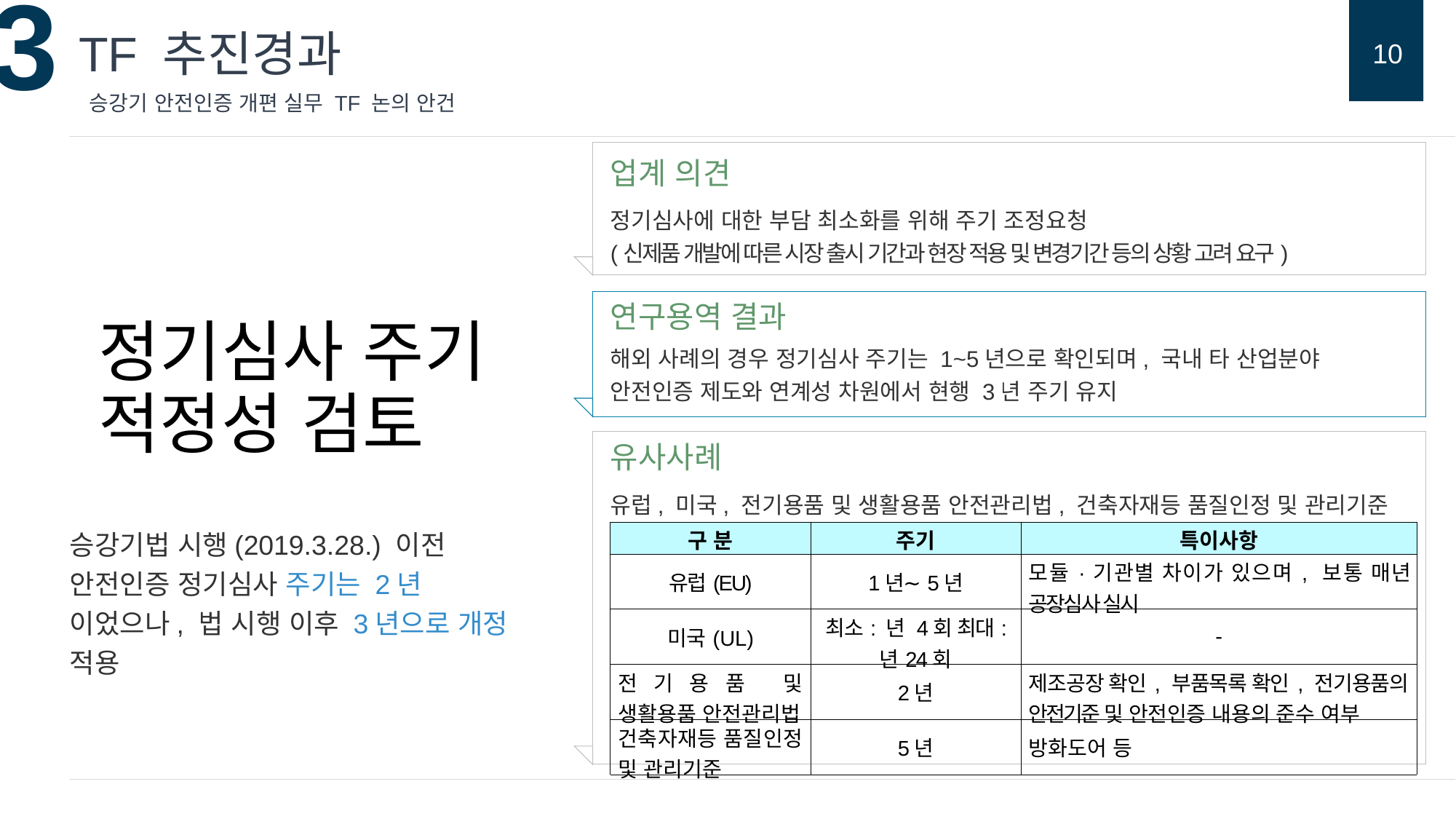

TF 추진경과
10
승강기 안전인증 개편 실무 TF 논의 안건

업계 의견
정기심사에 대한 부담 최소화를 위해 주기 조정요청
(신제품 개발에 따른 시장 출시 기간과 현장 적용 및 변경기간 등의 상황 고려 요구)

연구용역 결과
정기심사 주기 적정성 검토
해외 사례의 경우 정기심사 주기는 1~5년으로 확인되며, 국내 타 산업분야 안전인증 제도와 연계성 차원에서 현행 3년 주기 유지

유사사례
유럽, 미국, 전기용품 및 생활용품 안전관리법, 건축자재등 품질인정 및 관리기준
승강기법 시행(2019.3.28.) 이전 안전인증 정기심사 주기는 2년 이었으나, 법 시행 이후 3년으로 개정 적용
| 구 분 | 주기 | 특이사항 |
| --- | --- | --- |
| 유럽(EU) | 1년∼5년 | 모듈·기관별 차이가 있으며, 보통 매년 공장심사 실시 |
| 미국(UL) | 최소: 년 4회 최대: 년24회 | - |
| 전기용품 및 생활용품 안전관리법 | 2년 | 제조공장 확인, 부품목록 확인, 전기용품의 안전기준 및 안전인증 내용의 준수 여부 |
| 건축자재등 품질인정 및 관리기준 | 5년 | 방화도어 등 |